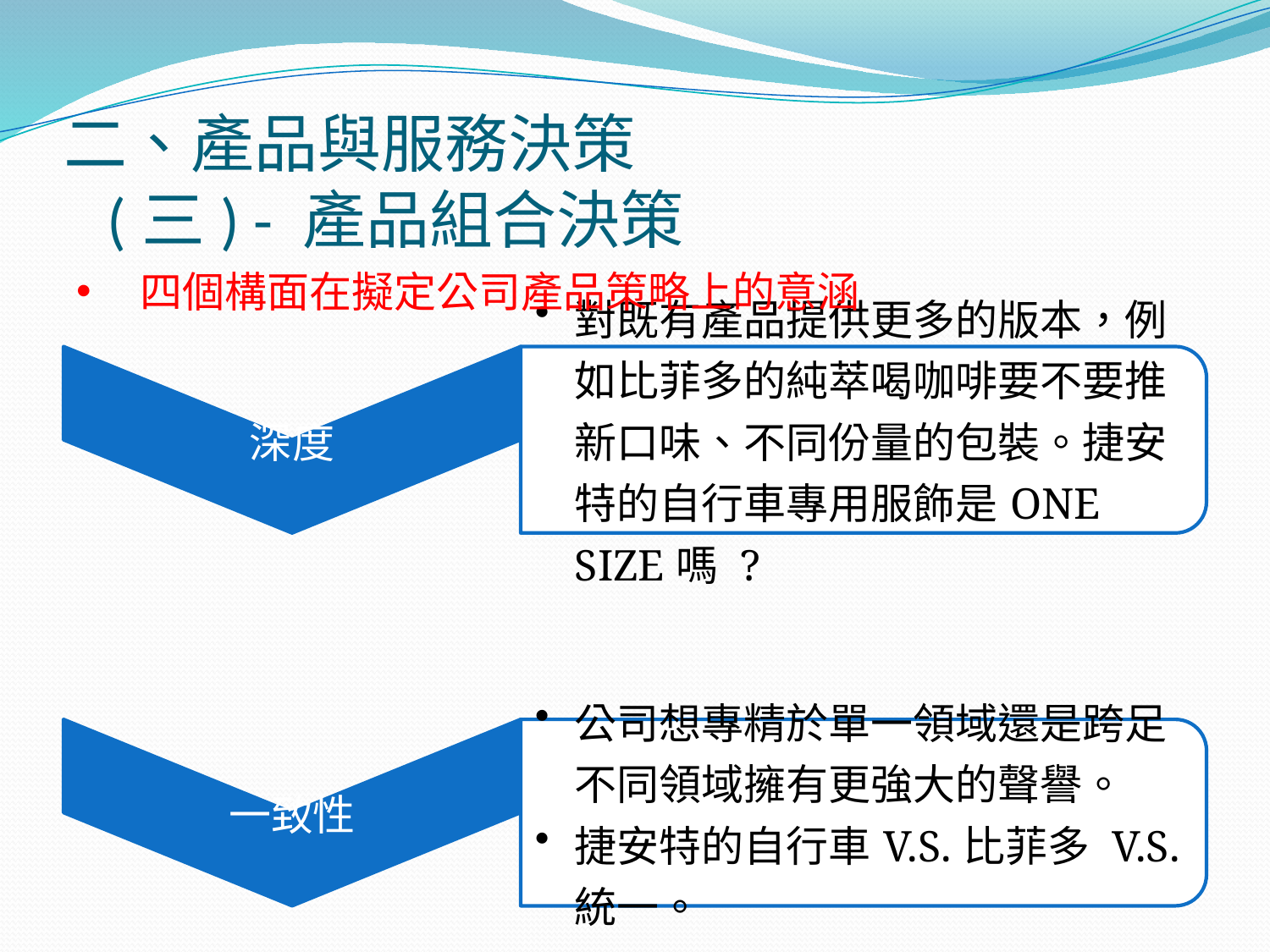

# 二、產品與服務決策 (三) - 產品組合決策
四個構面在擬定公司產品策略上的意涵
深度
一致性
捷安特的自行車V.S.比菲多 V.S. 統一。